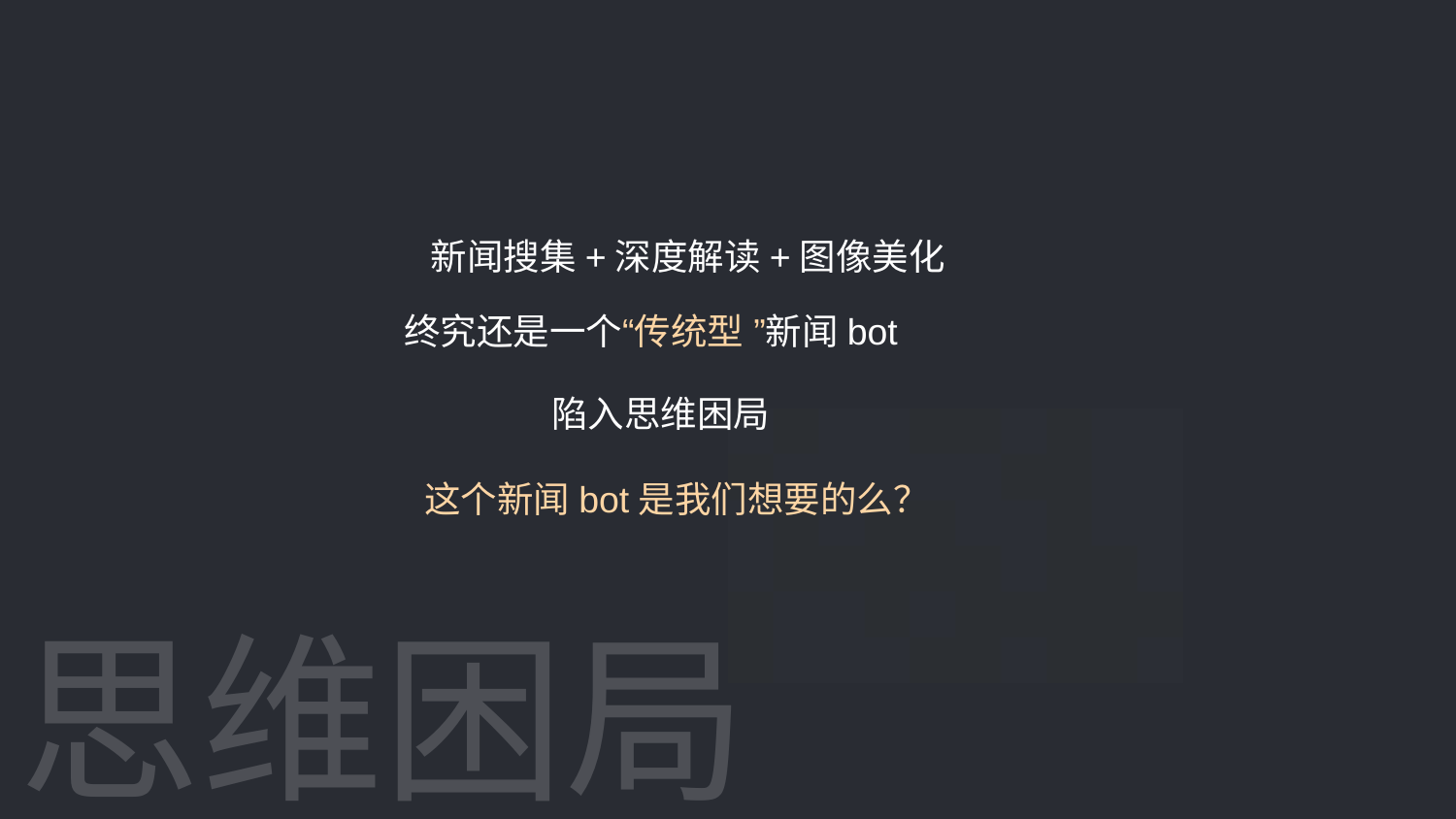

新闻搜集+深度解读+图像美化
终究还是一个“传统型 ”新闻bot
陷入思维困局
这个新闻bot是我们想要的么？
思维困局